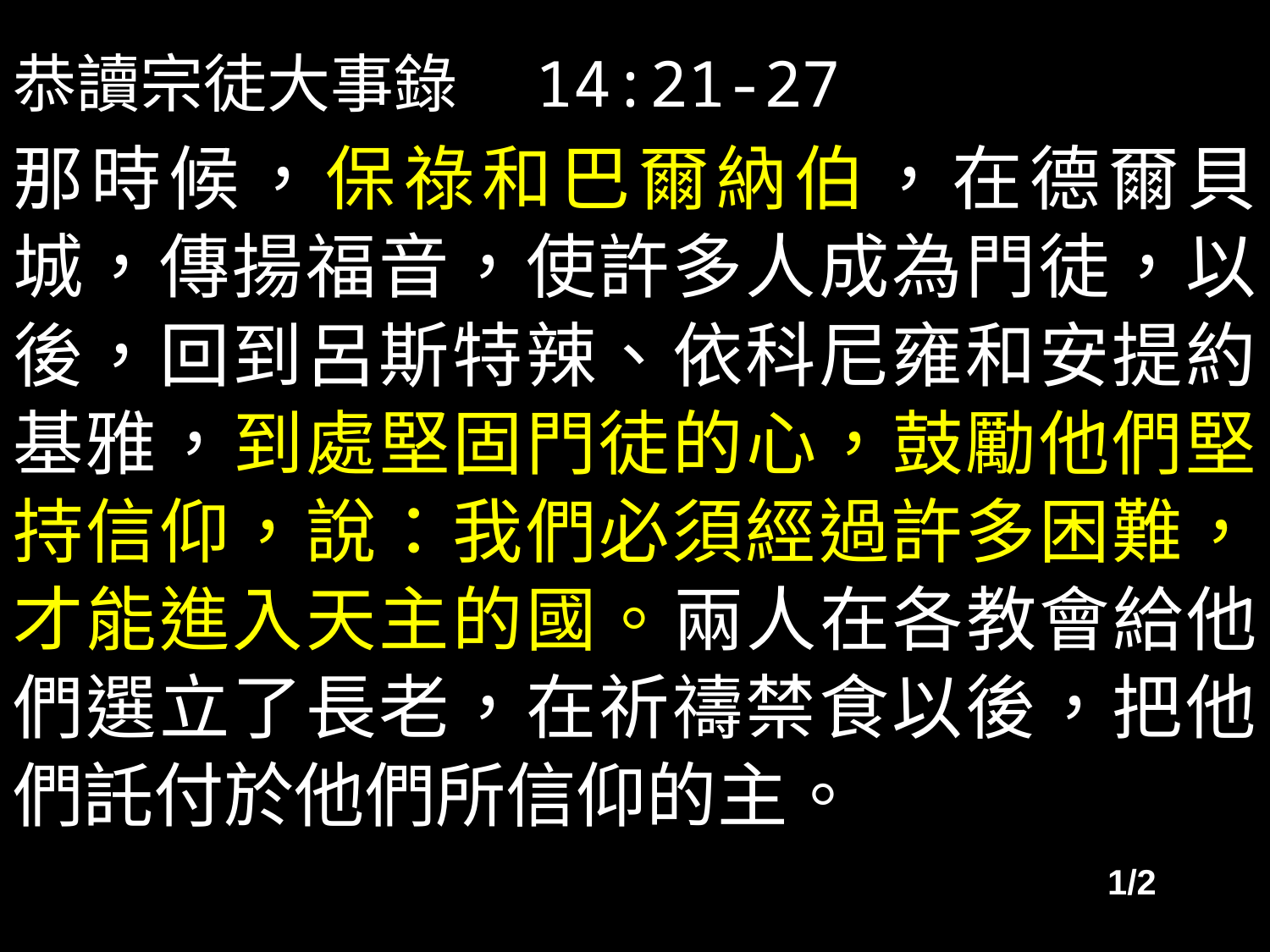

恭讀宗徒大事錄　14:21-27
那時候，保祿和巴爾納伯，在德爾貝城，傳揚福音，使許多人成為門徒，以後，回到呂斯特辣、依科尼雍和安提約基雅，到處堅固門徒的心，鼓勵他們堅持信仰，說：我們必須經過許多困難，才能進入天主的國。兩人在各教會給他們選立了長老，在祈禱禁食以後，把他們託付於他們所信仰的主。
1/2